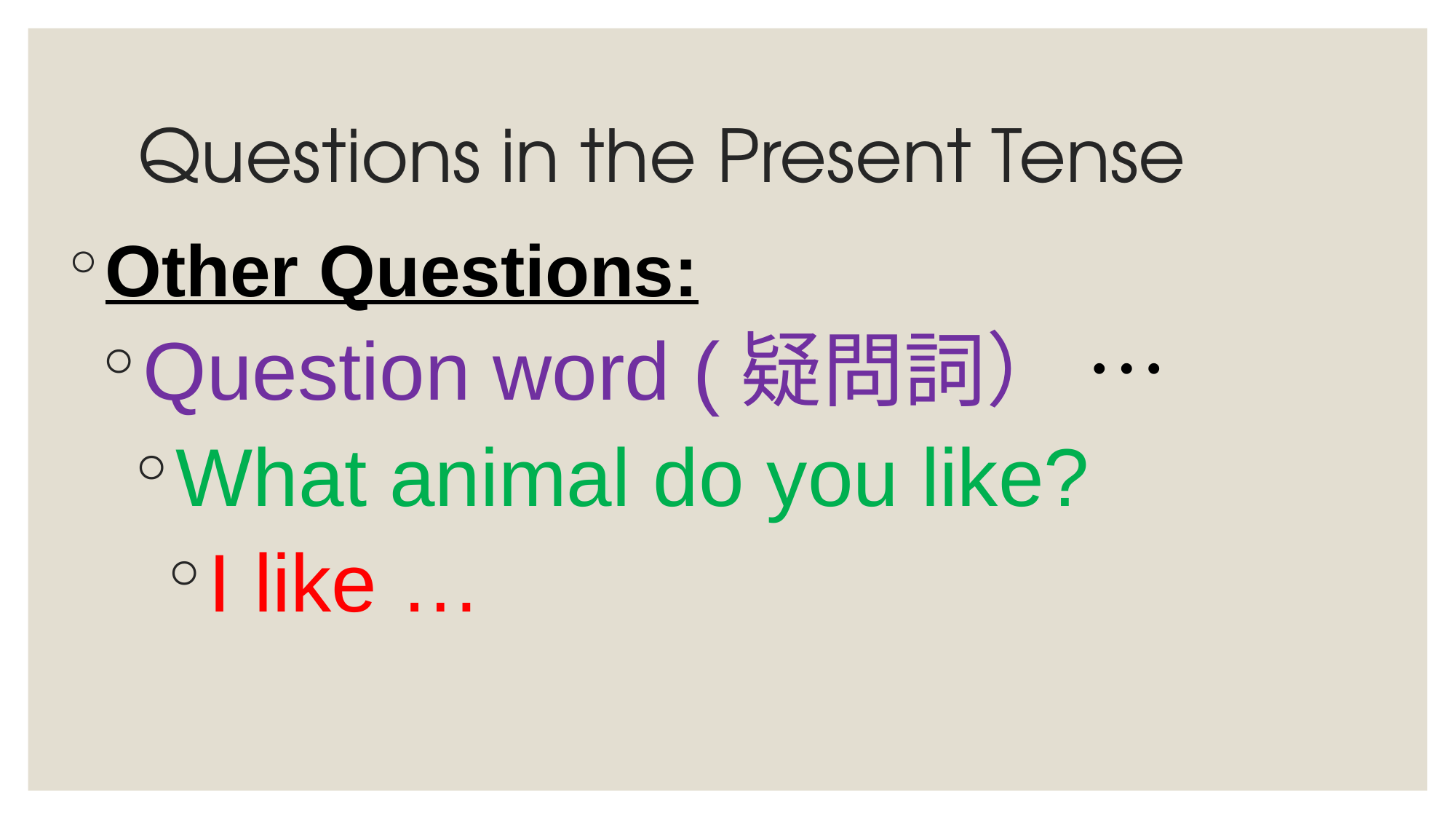

# Questions in the Present Tense
Other Questions:
Question word (疑問詞） …
What animal do you like?
I like …